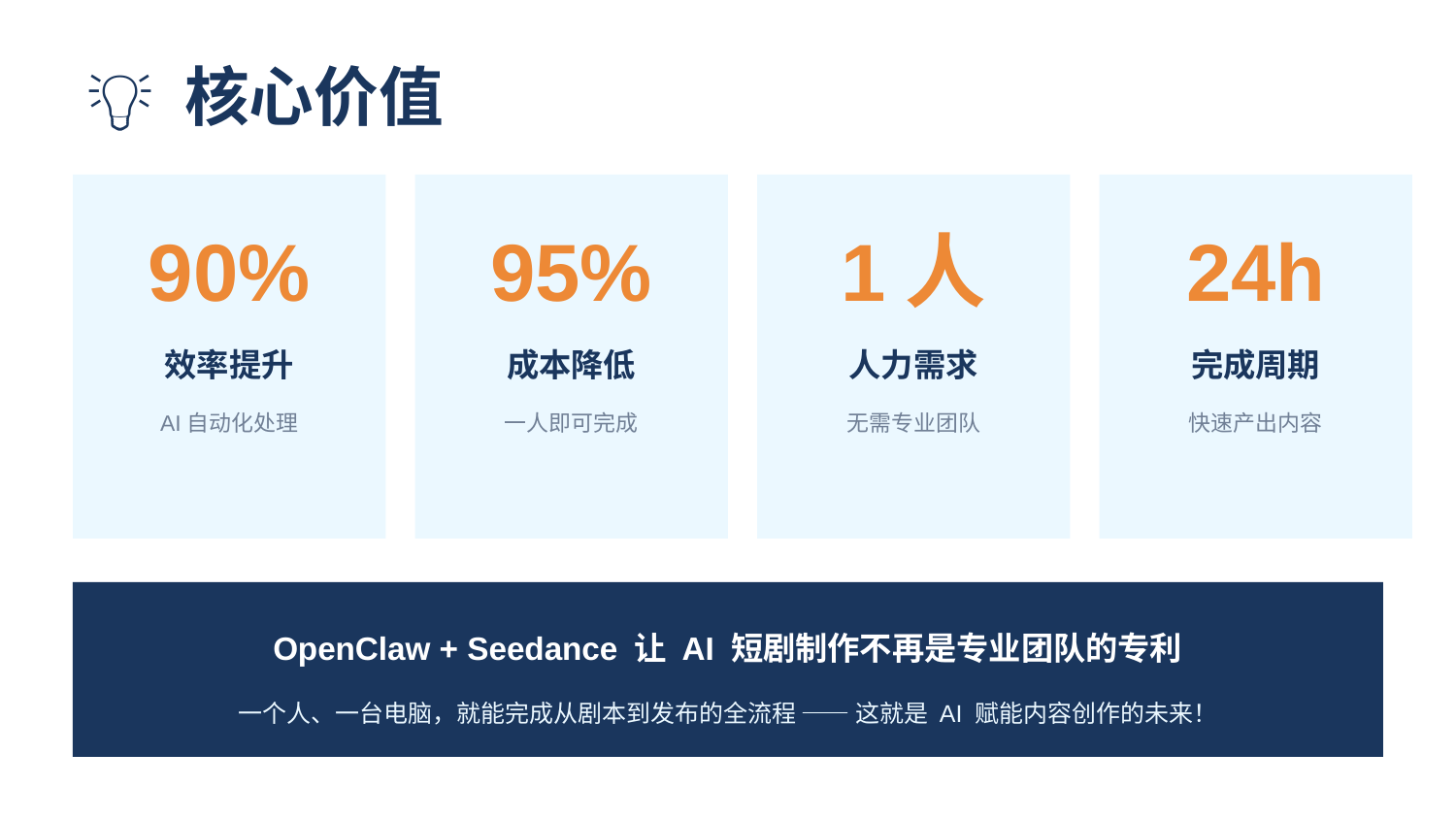

💡 核心价值

90%
95%
1人
24h
效率提升
成本降低
人力需求
完成周期
AI自动化处理
一人即可完成
无需专业团队
快速产出内容

OpenClaw + Seedance 让 AI 短剧制作不再是专业团队的专利
一个人、一台电脑，就能完成从剧本到发布的全流程 —— 这就是 AI 赋能内容创作的未来！